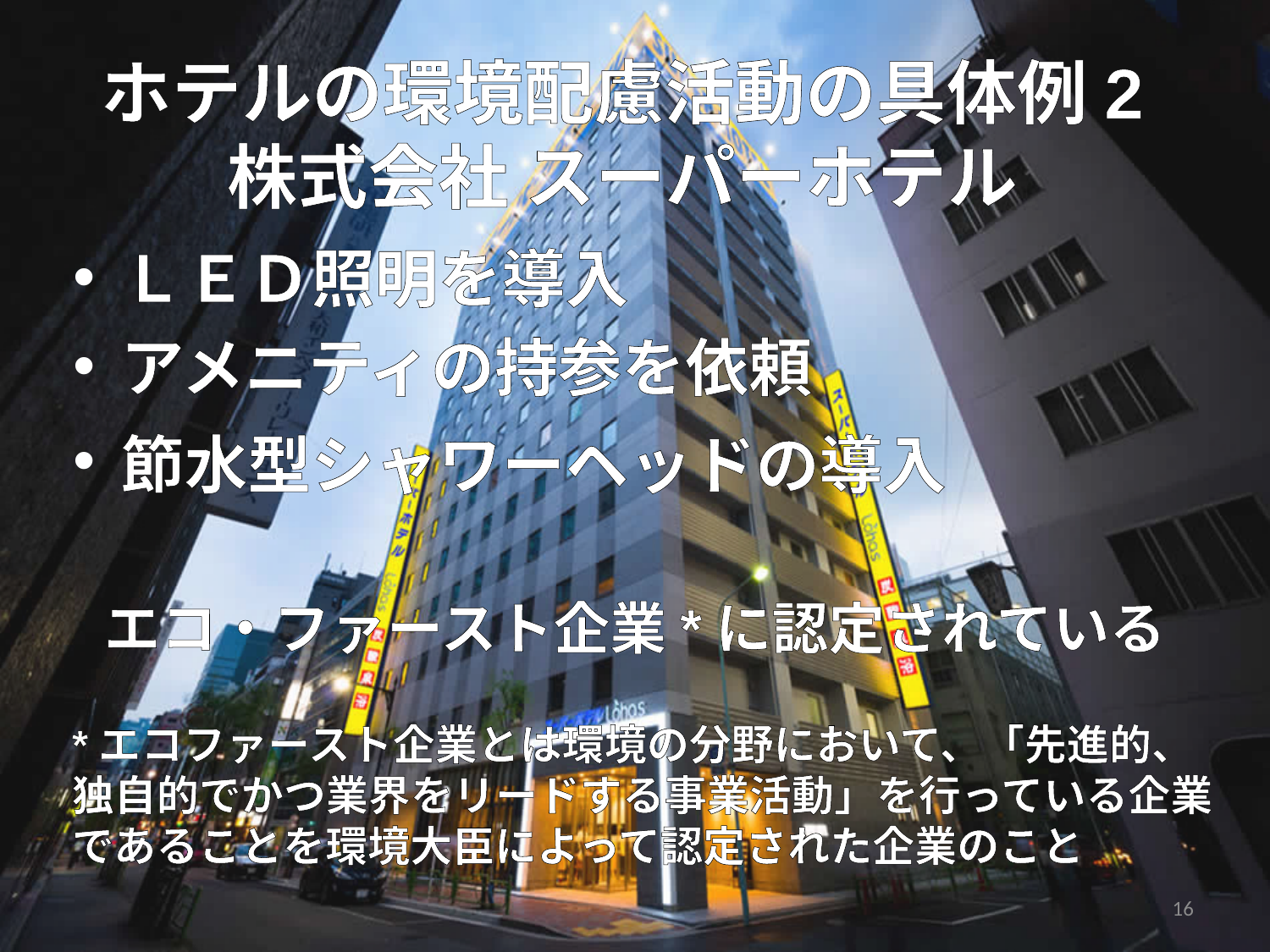

# ホテルの環境配慮活動の具体例2 株式会社 スーパーホテル
ＬＥＤ照明を導入
アメニティの持参を依頼
節水型シャワーヘッドの導入

エコ・ファースト企業*に認定されている

*エコファースト企業とは環境の分野において、「先進的、独自的でかつ業界をリードする事業活動」を行っている企業であることを環境大臣によって認定された企業のこと

16